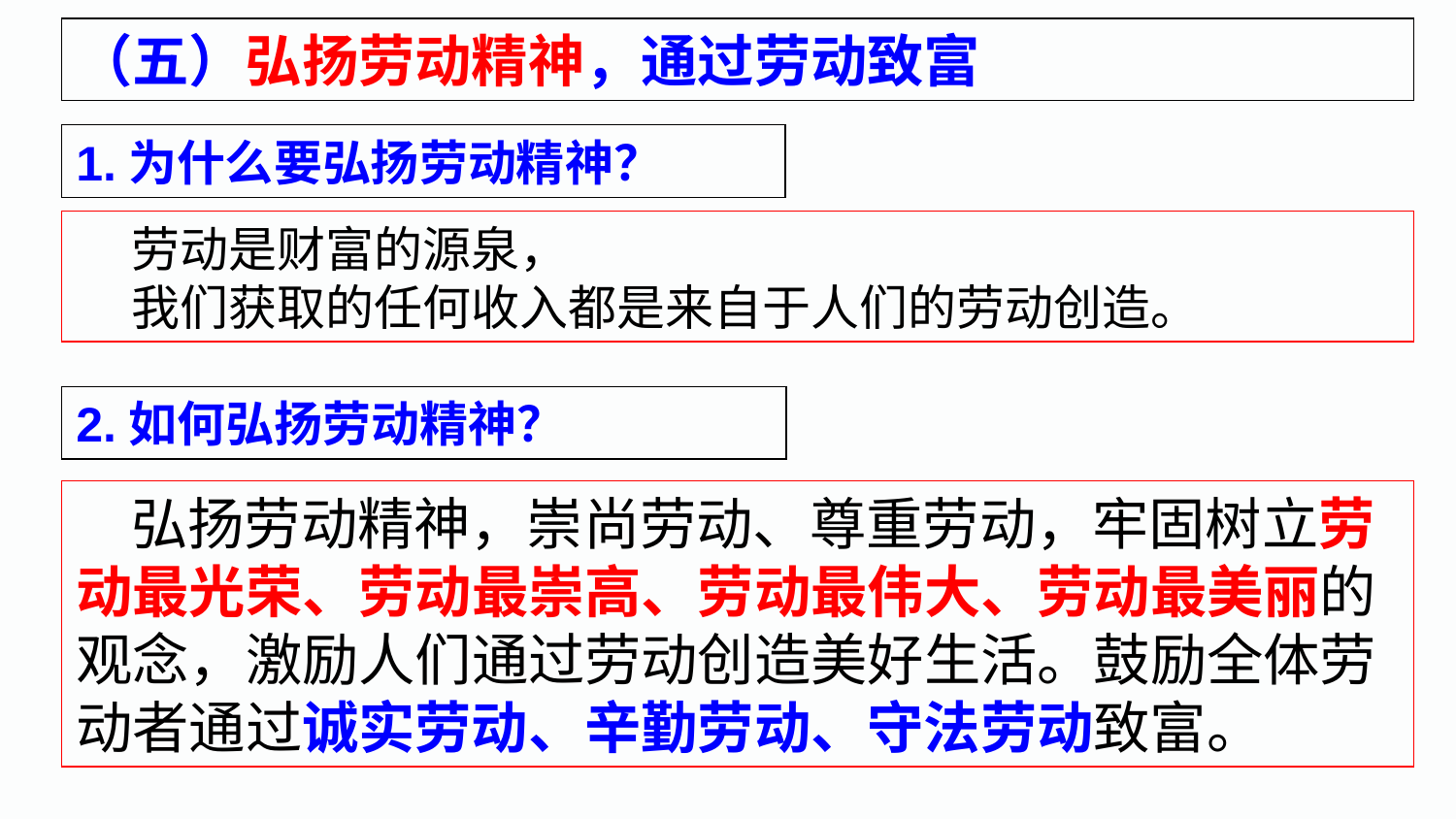

（五）弘扬劳动精神，通过劳动致富
1.为什么要弘扬劳动精神？
    劳动是财富的源泉，
    我们获取的任何收入都是来自于人们的劳动创造。
2.如何弘扬劳动精神？
    弘扬劳动精神，崇尚劳动、尊重劳动，牢固树立劳动最光荣、劳动最崇高、劳动最伟大、劳动最美丽的观念，激励人们通过劳动创造美好生活。鼓励全体劳动者通过诚实劳动、辛勤劳动、守法劳动致富。